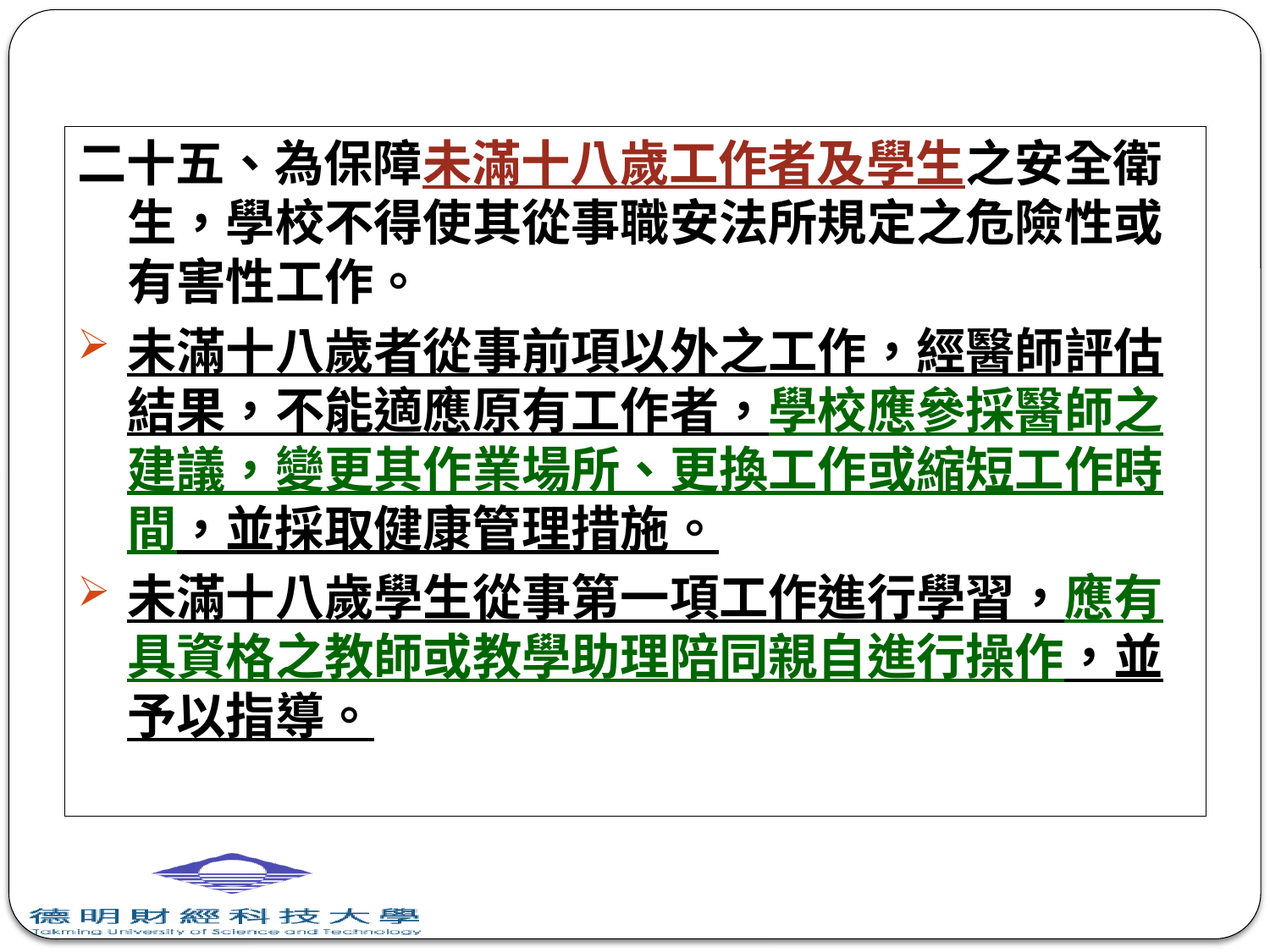

二十五、為保障未滿十八歲工作者及學生之安全衛生，學校不得使其從事職安法所規定之危險性或有害性工作。
未滿十八歲者從事前項以外之工作，經醫師評估結果，不能適應原有工作者，學校應參採醫師之建議，變更其作業場所、更換工作或縮短工作時間，並採取健康管理措施。
未滿十八歲學生從事第一項工作進行學習，應有具資格之教師或教學助理陪同親自進行操作，並予以指導。